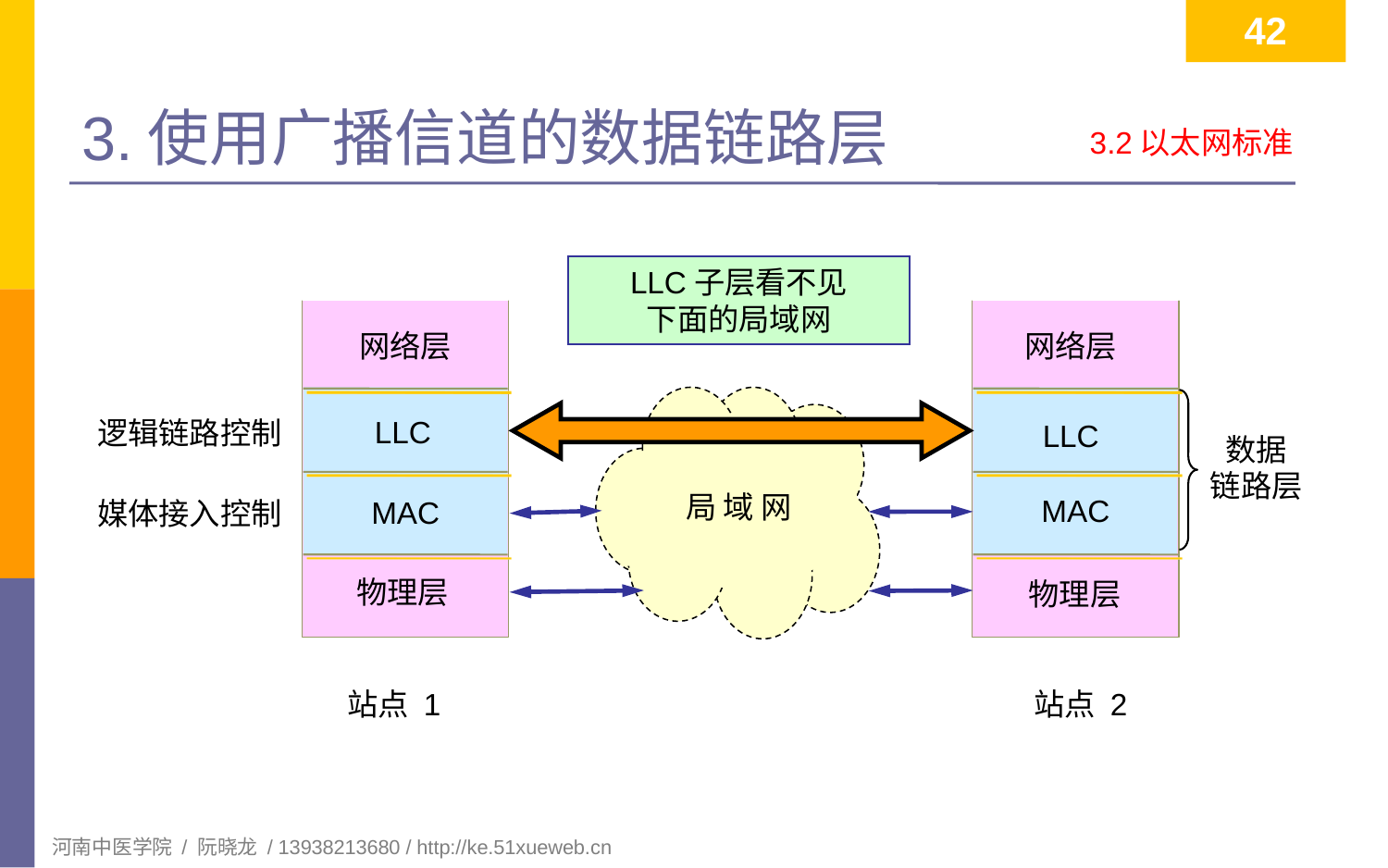

42
# 3.使用广播信道的数据链路层
3.2以太网标准
LLC子层看不见
下面的局域网

网络层
网络层

LLC
逻辑链路控制
LLC
数据
链路层

局 域 网
MAC
MAC
媒体接入控制

物理层
物理层

站点 1
站点 2